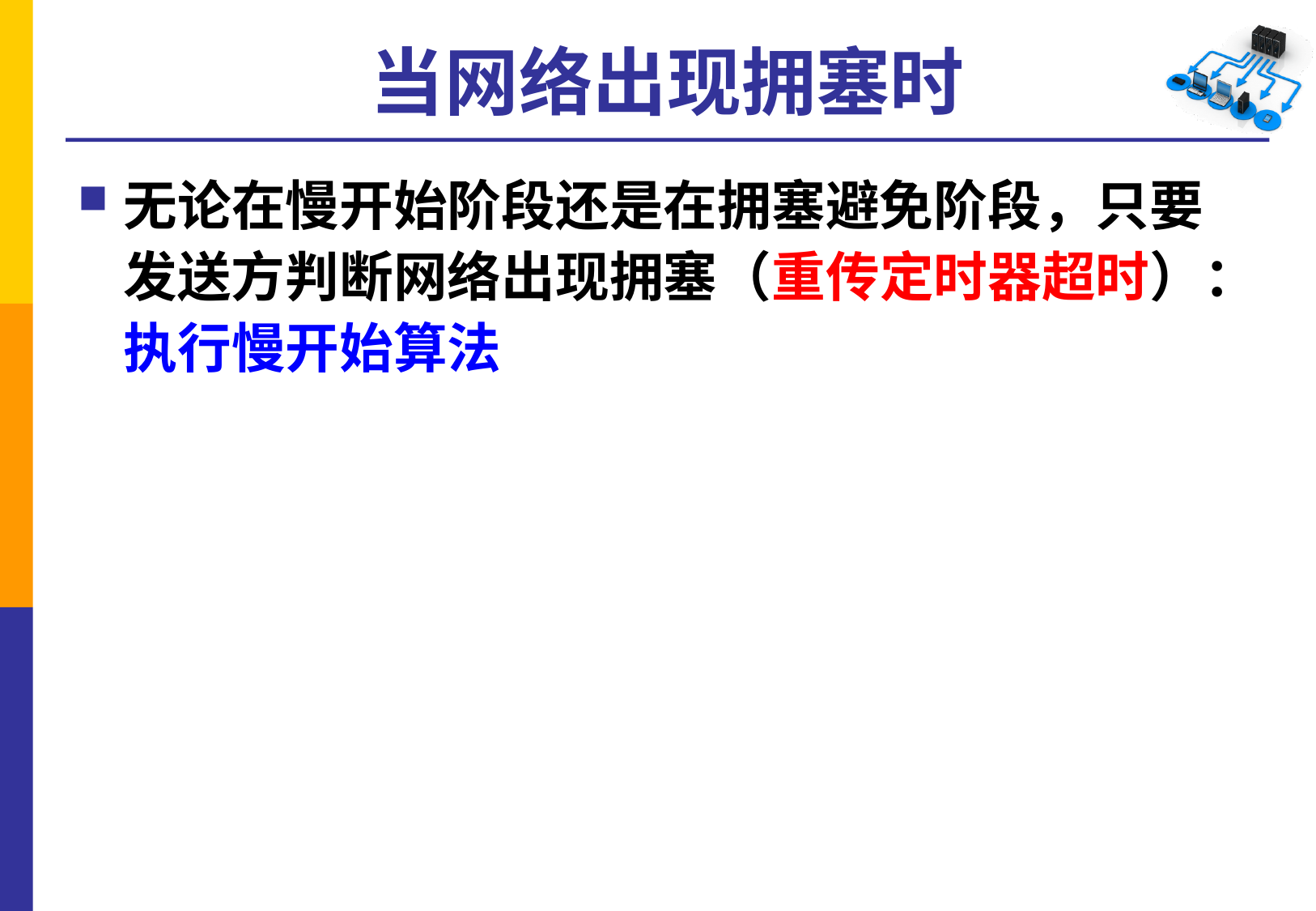

# 当网络出现拥塞时
无论在慢开始阶段还是在拥塞避免阶段，只要发送方判断网络出现拥塞（重传定时器超时）：执行慢开始算法